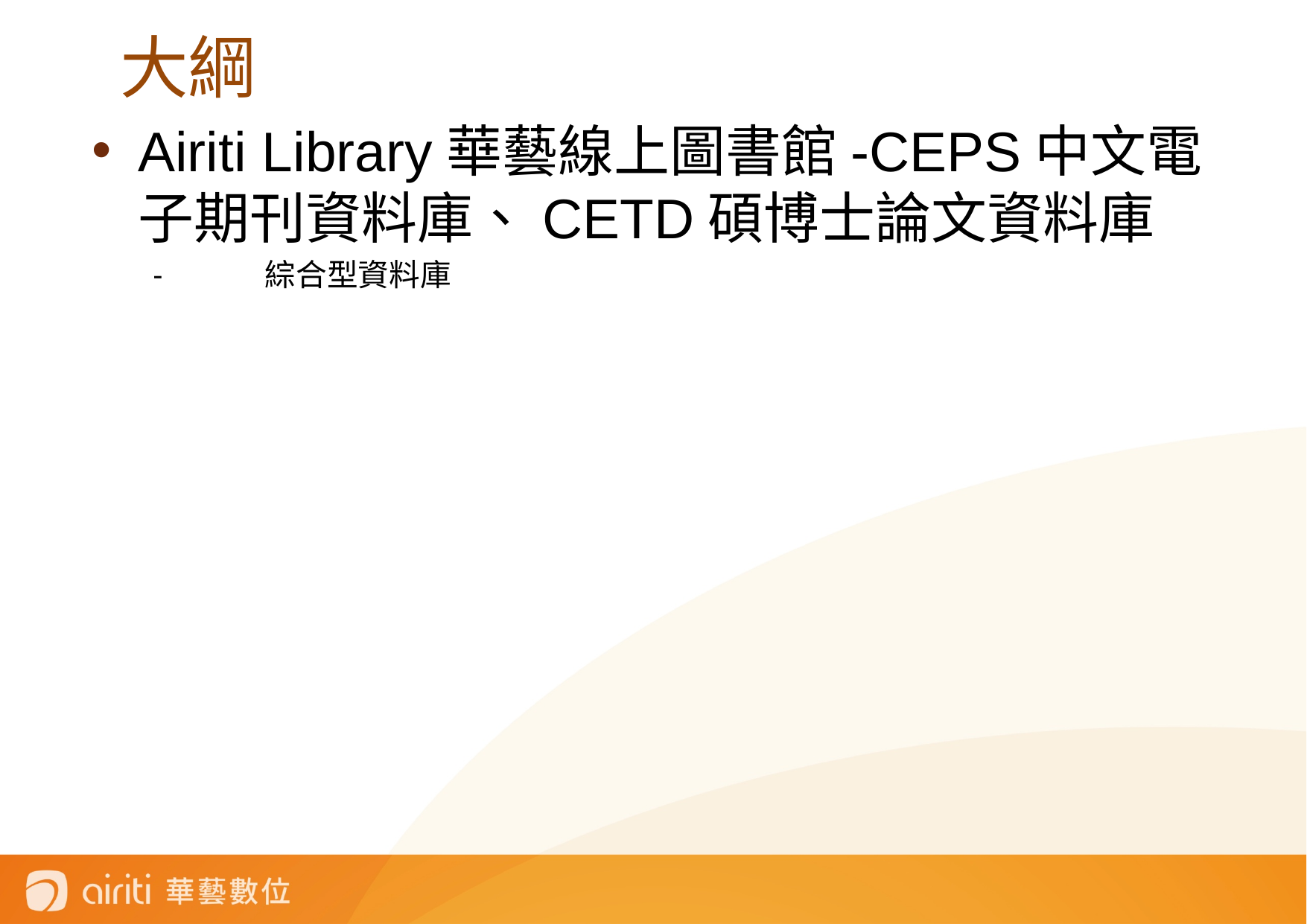

大綱
Airiti Library華藝線上圖書館-CEPS中文電子期刊資料庫、CETD碩博士論文資料庫
-  	綜合型資料庫